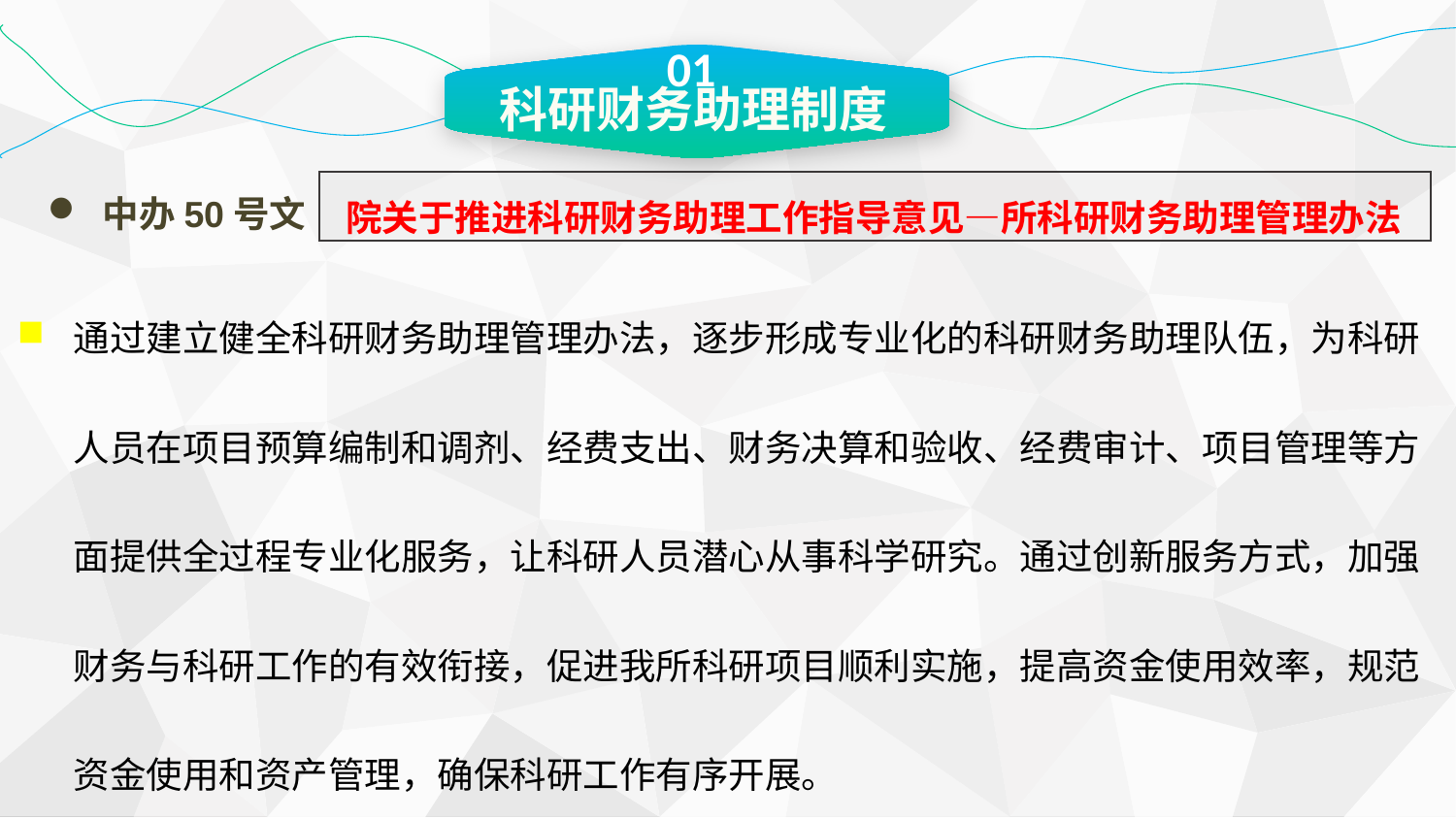

01

科研财务助理制度
院关于推进科研财务助理工作指导意见—所科研财务助理管理办法

中办50号文
通过建立健全科研财务助理管理办法，逐步形成专业化的科研财务助理队伍，为科研人员在项目预算编制和调剂、经费支出、财务决算和验收、经费审计、项目管理等方面提供全过程专业化服务，让科研人员潜心从事科学研究。通过创新服务方式，加强财务与科研工作的有效衔接，促进我所科研项目顺利实施，提高资金使用效率，规范资金使用和资产管理，确保科研工作有序开展。